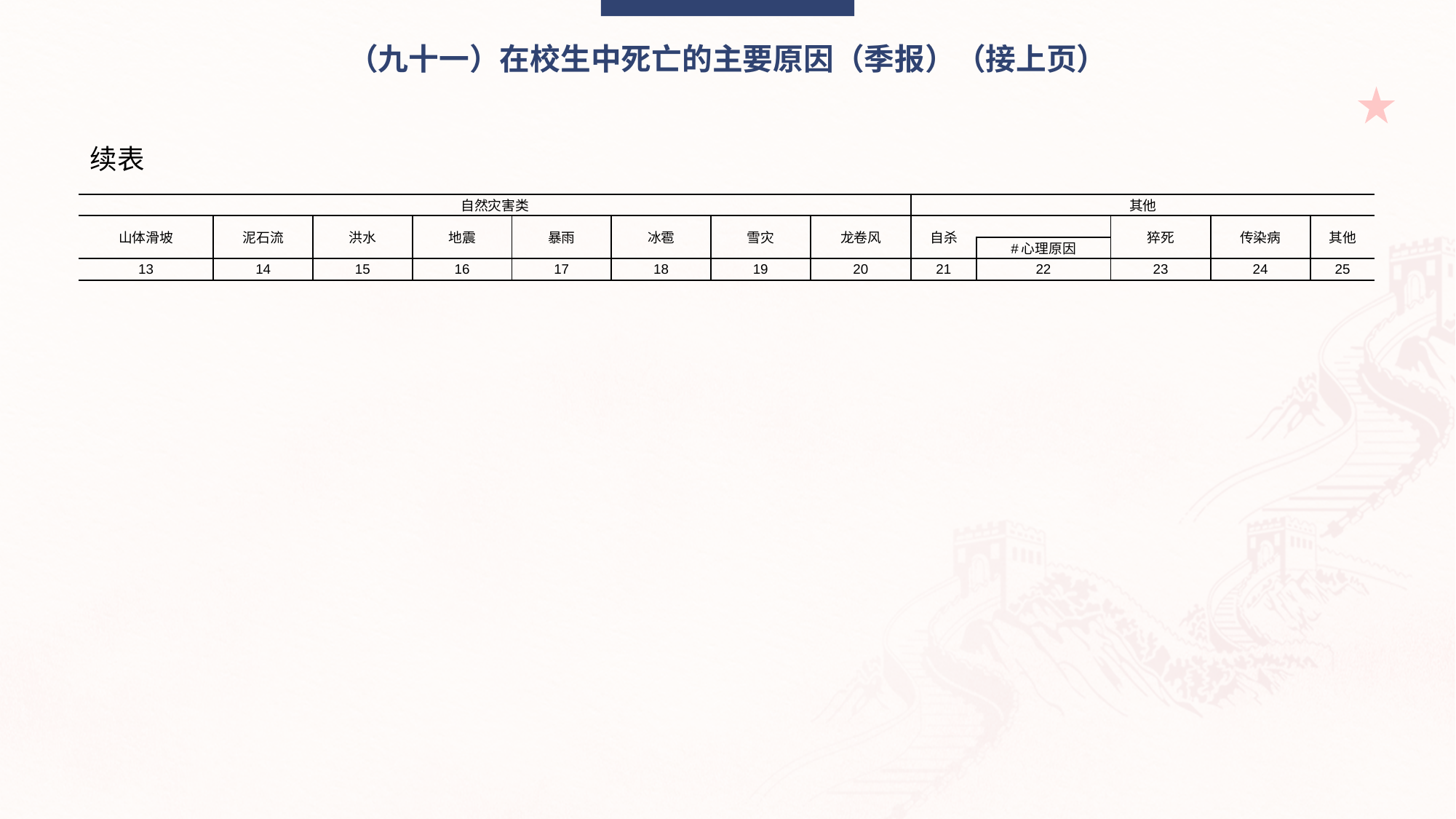

（九十一）在校生中死亡的主要原因（季报）（接上页）
续表
| 自然灾害类 |  |  |  |  |  |  |  | 其他 |  |  |  |  |
| --- | --- | --- | --- | --- | --- | --- | --- | --- | --- | --- | --- | --- |
| 山体滑坡 | 泥石流 | 洪水 | 地震 | 暴雨 | 冰雹 | 雪灾 | 龙卷风 | 自杀 |  | 猝死 | 传染病 | 其他 |
|  |  |  |  |  |  |  |  |  | #心理原因 |  |  |  |
| 13 | 14 | 15 | 16 | 17 | 18 | 19 | 20 | 21 | 22 | 23 | 24 | 25 |